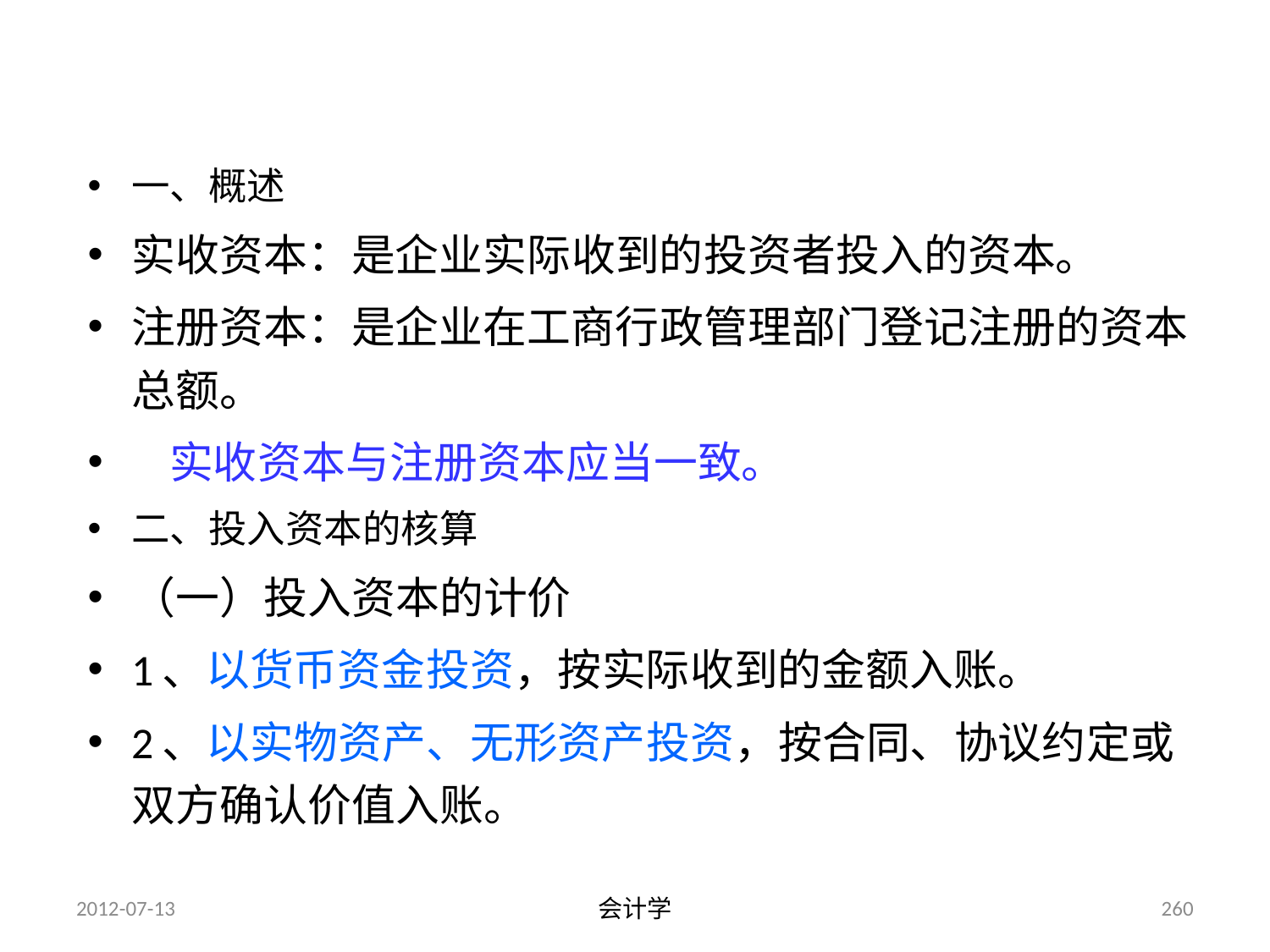

# 第二节  实收资本
一、概述
实收资本：是企业实际收到的投资者投入的资本。
注册资本：是企业在工商行政管理部门登记注册的资本总额。
   实收资本与注册资本应当一致。
二、投入资本的核算
（一）投入资本的计价
1、以货币资金投资，按实际收到的金额入账。
2、以实物资产、无形资产投资，按合同、协议约定或双方确认价值入账。
2012-07-13
会计学
260